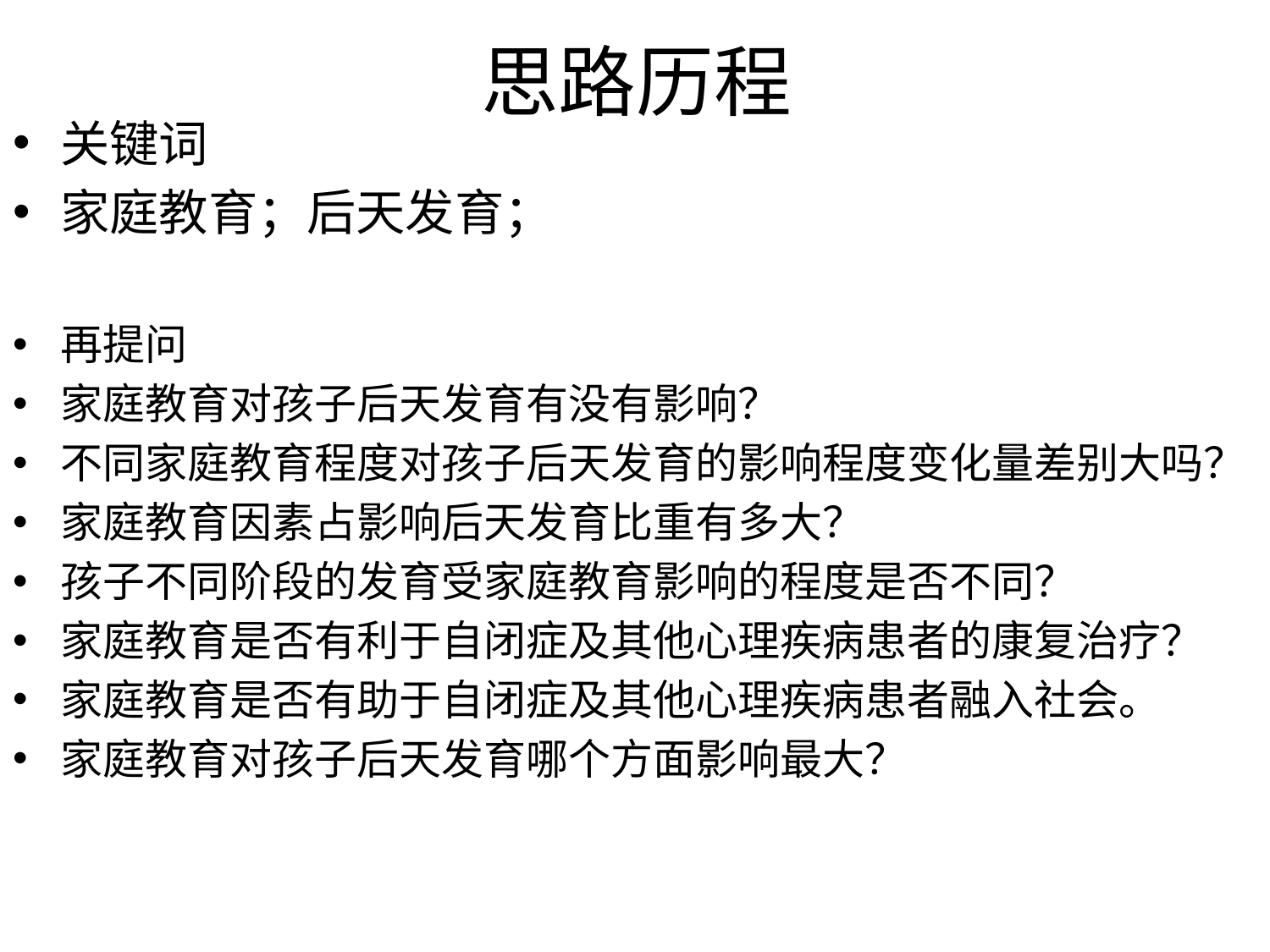

# 思路历程
关键词
家庭教育；后天发育；

再提问
家庭教育对孩子后天发育有没有影响？
不同家庭教育程度对孩子后天发育的影响程度变化量差别大吗？
家庭教育因素占影响后天发育比重有多大？
孩子不同阶段的发育受家庭教育影响的程度是否不同？
家庭教育是否有利于自闭症及其他心理疾病患者的康复治疗？
家庭教育是否有助于自闭症及其他心理疾病患者融入社会。
家庭教育对孩子后天发育哪个方面影响最大？